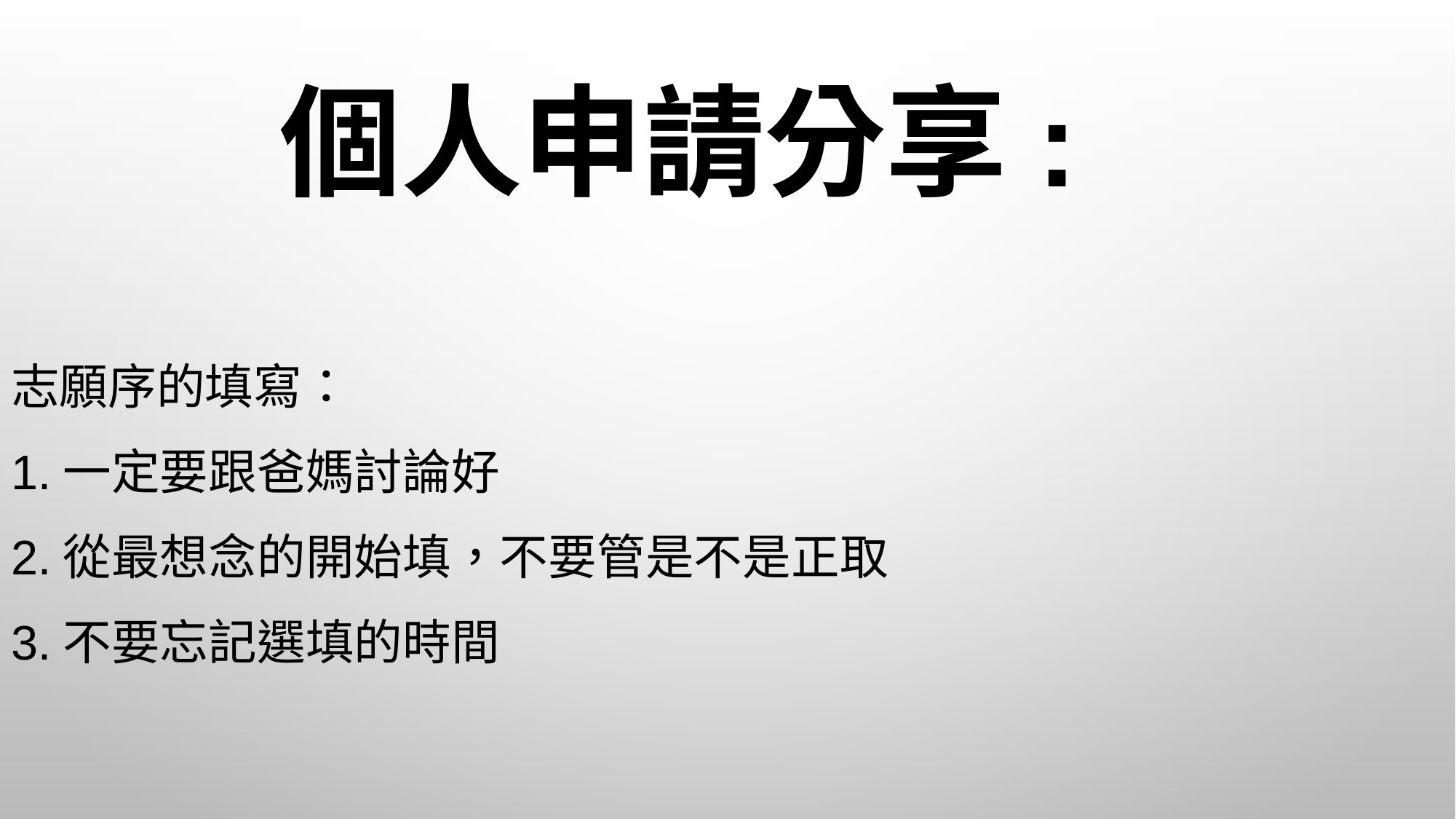

# 個人申請分享:
志願序的填寫：
1.一定要跟爸媽討論好
2.從最想念的開始填，不要管是不是正取
3.不要忘記選填的時間